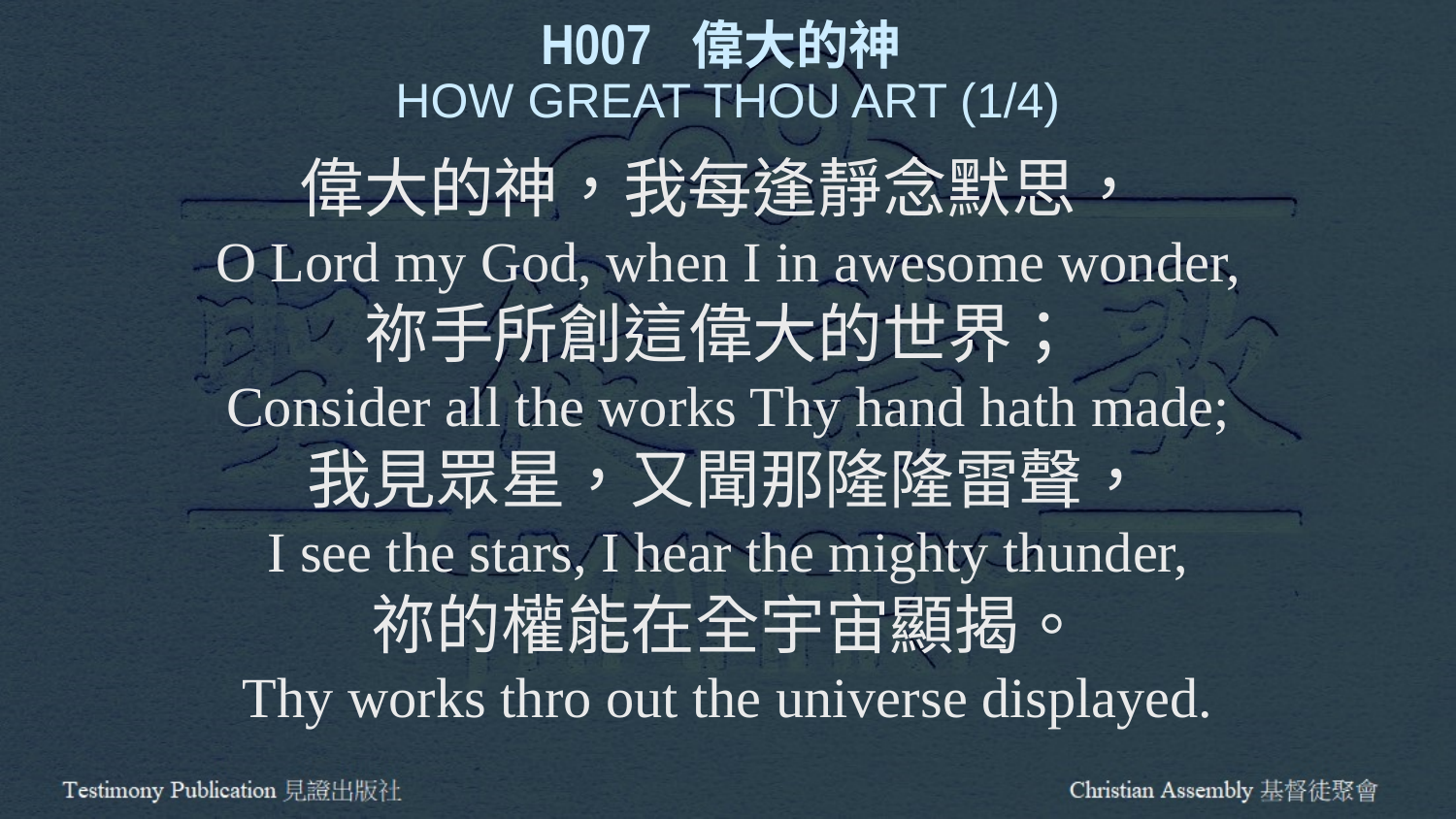

H007  偉大的神
HOW GREAT THOU ART (1/4)
偉大的神，我每逢靜念默思，
O Lord my God, when I in awesome wonder,
祢手所創這偉大的世界；
Consider all the works Thy hand hath made;
我見眾星，又聞那隆隆雷聲，
I see the stars, I hear the mighty thunder,
祢的權能在全宇宙顯揭。
Thy works thro out the universe displayed.